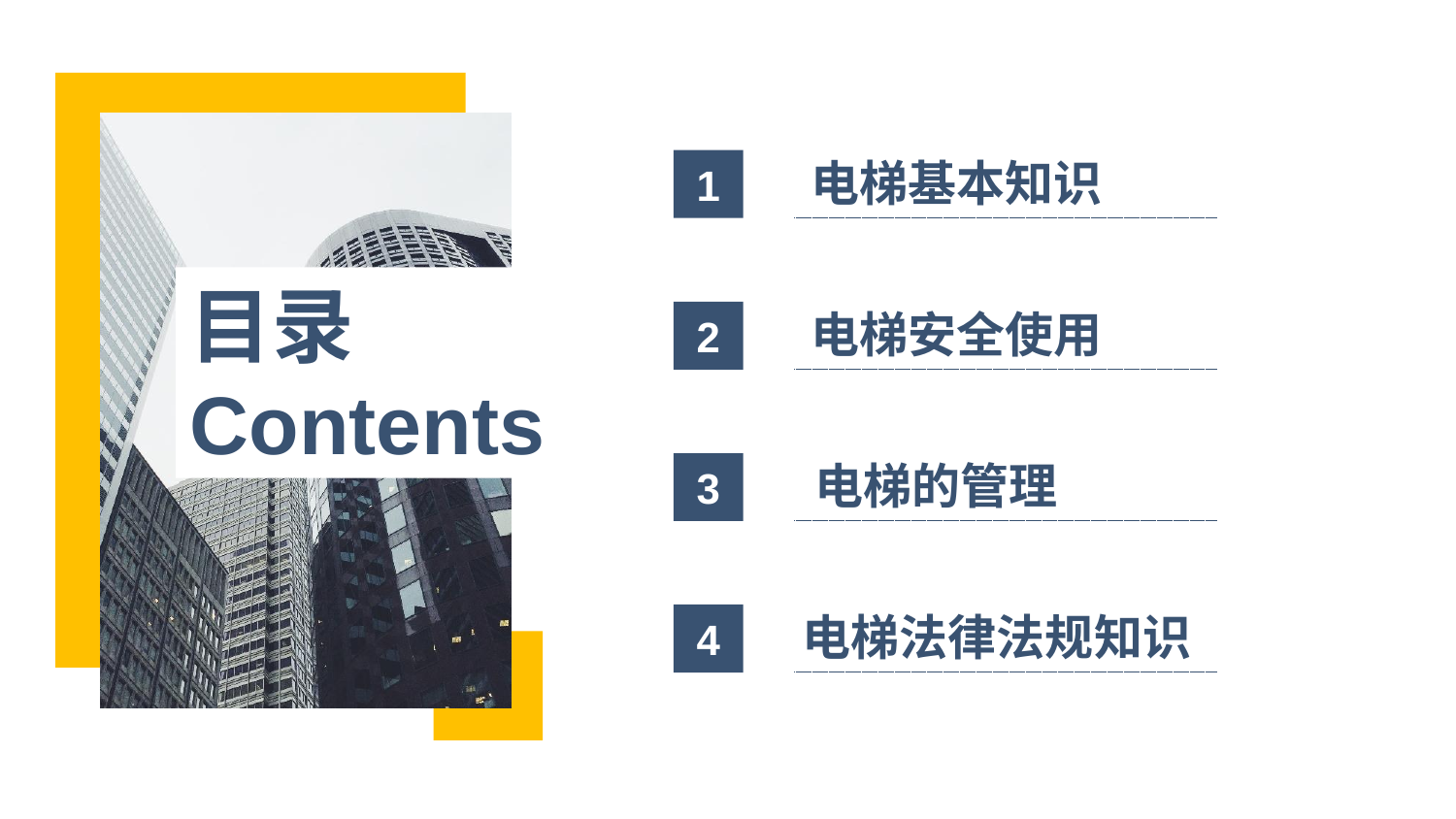

电梯基本知识
1
电梯安全使用
2
电梯的管理
3
电梯法律法规知识
4